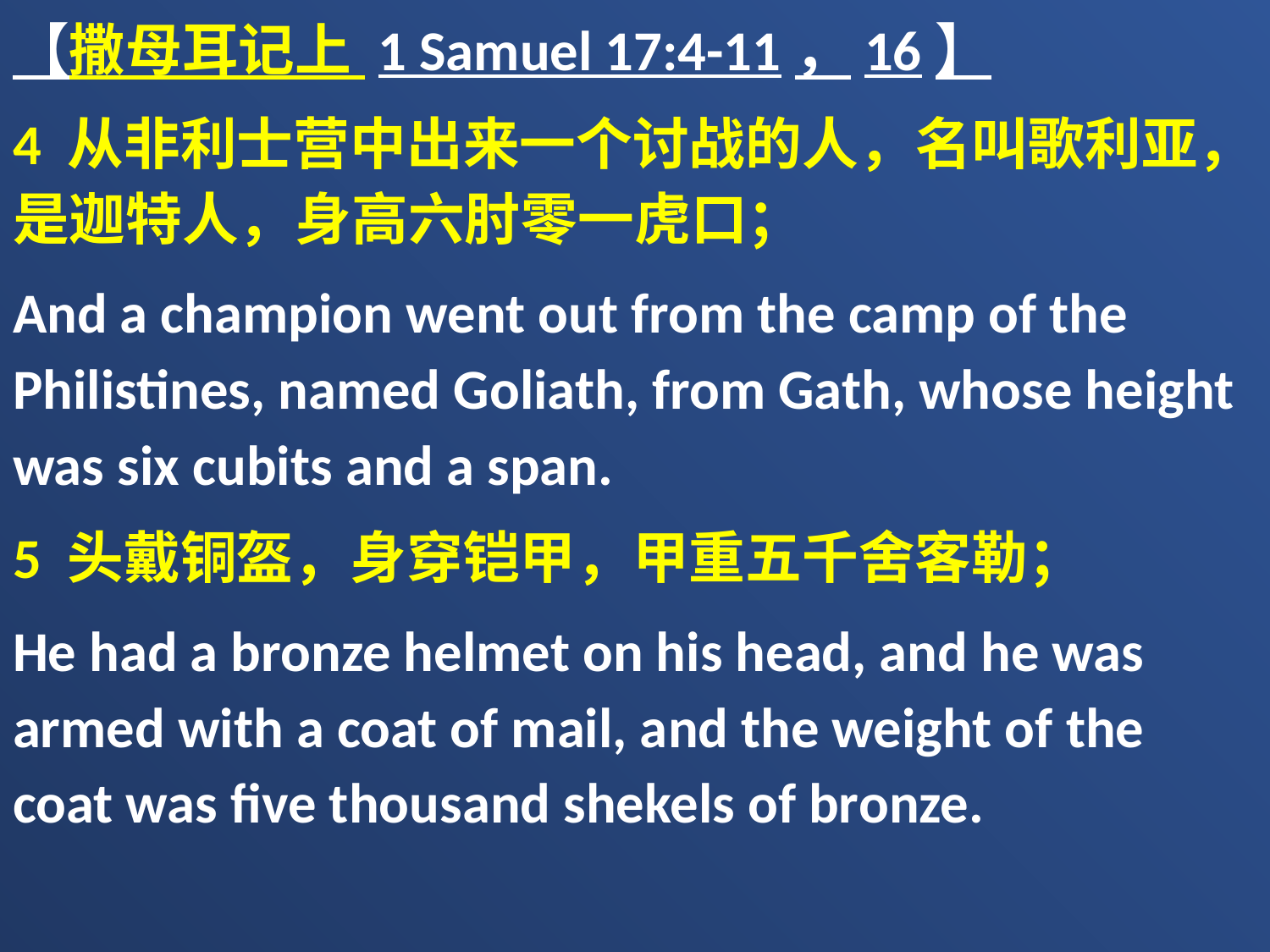

【撒母耳记上 1 Samuel 17:4-11，16】
4 从非利士营中出来一个讨战的人，名叫歌利亚，是迦特人，身高六肘零一虎口；
And a champion went out from the camp of the Philistines, named Goliath, from Gath, whose height was six cubits and a span.
5 头戴铜盔，身穿铠甲，甲重五千舍客勒；
He had a bronze helmet on his head, and he was armed with a coat of mail, and the weight of the coat was five thousand shekels of bronze.